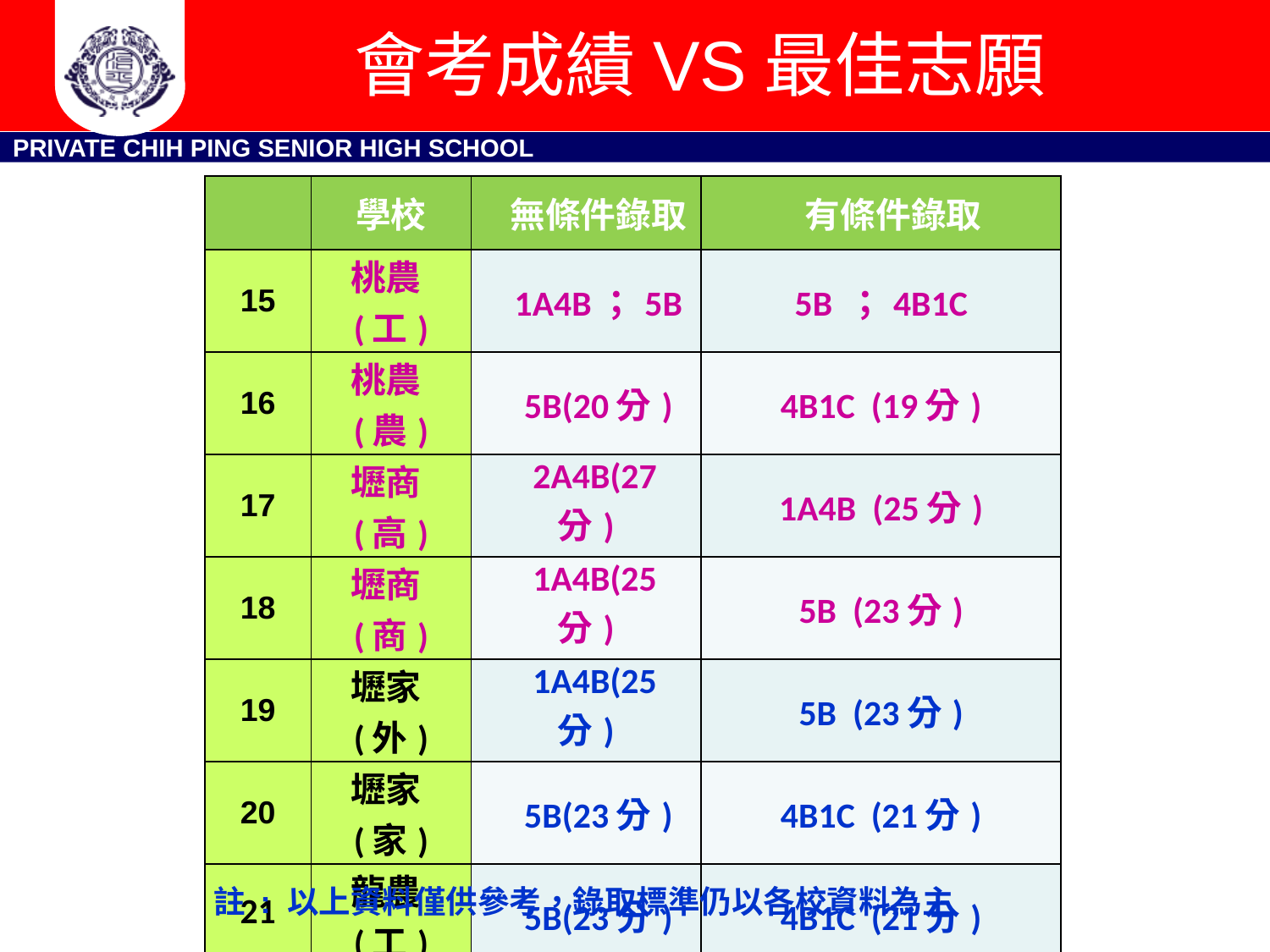

# 會考成績VS最佳志願
|  | 學校 | 無條件錄取 | 有條件錄取 |
| --- | --- | --- | --- |
| 15 | 桃農(工) | 1A4B；5B | 5B ；4B1C |
| 16 | 桃農(農) | 5B(20分) | 4B1C (19分) |
| 17 | 壢商(高) | 2A4B(27分) | 1A4B (25分) |
| 18 | 壢商(商) | 1A4B(25分) | 5B (23分) |
| 19 | 壢家(外) | 1A4B(25分) | 5B (23分) |
| 20 | 壢家(家) | 5B(23分) | 4B1C (21分) |
| 21 | 龍農(工) | 5B(23分) | 4B1C (21分) |
| 22 | 龍農(農) | 4B1C(19分) | 3B2C (19分) |
註 : 以上資料僅供參考，錄取標準仍以各校資料為主